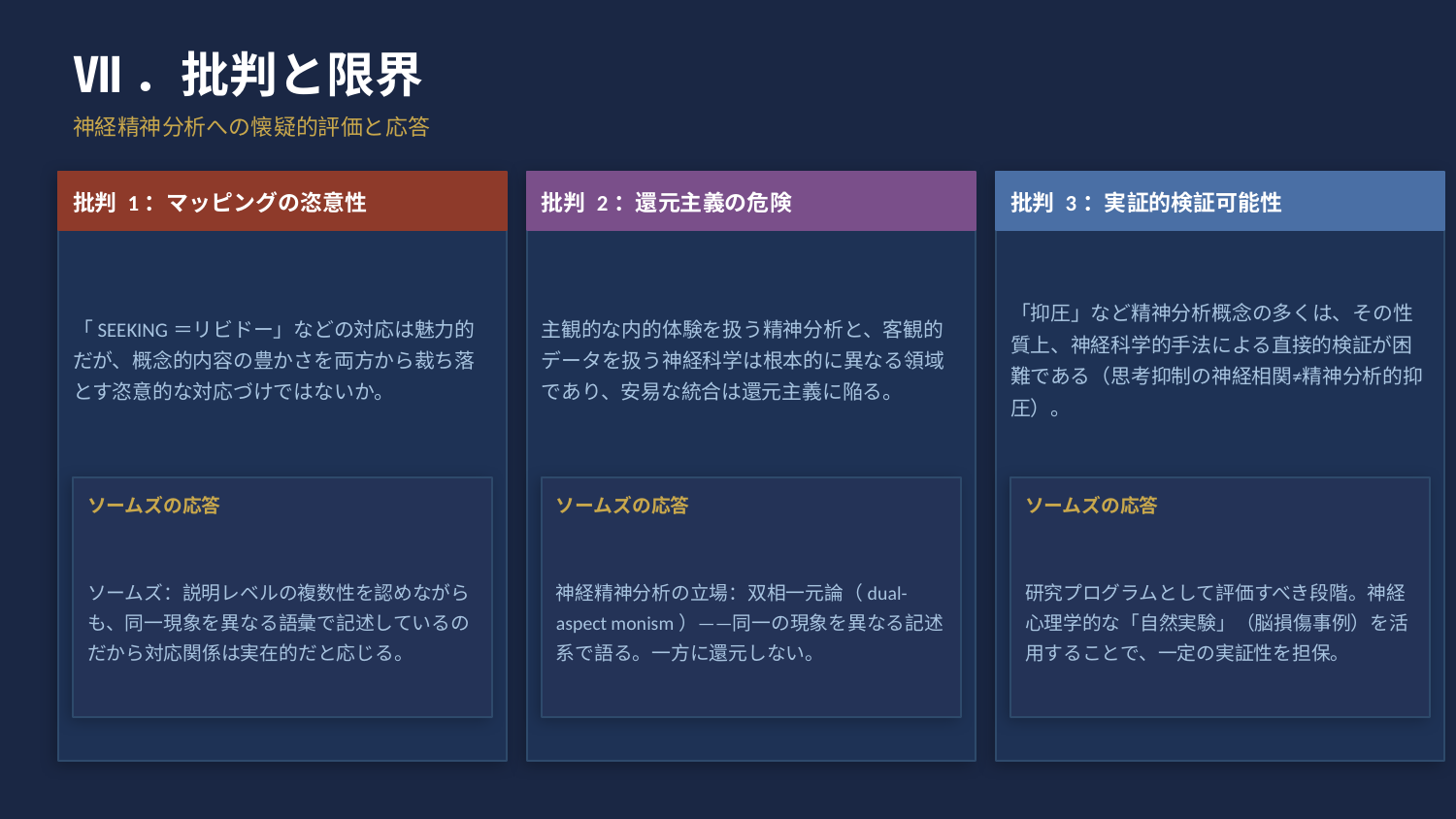

Ⅶ．批判と限界
神経精神分析への懐疑的評価と応答

批判 1：マッピングの恣意性
批判 2：還元主義の危険
批判 3：実証的検証可能性
「SEEKING＝リビドー」などの対応は魅力的だが、概念的内容の豊かさを両方から裁ち落とす恣意的な対応づけではないか。
主観的な内的体験を扱う精神分析と、客観的データを扱う神経科学は根本的に異なる領域であり、安易な統合は還元主義に陥る。
「抑圧」など精神分析概念の多くは、その性質上、神経科学的手法による直接的検証が困難である（思考抑制の神経相関≠精神分析的抑圧）。

ソームズの応答
ソームズの応答
ソームズの応答
ソームズ：説明レベルの複数性を認めながらも、同一現象を異なる語彙で記述しているのだから対応関係は実在的だと応じる。
神経精神分析の立場：双相一元論（dual-aspect monism）——同一の現象を異なる記述系で語る。一方に還元しない。
研究プログラムとして評価すべき段階。神経心理学的な「自然実験」（脳損傷事例）を活用することで、一定の実証性を担保。